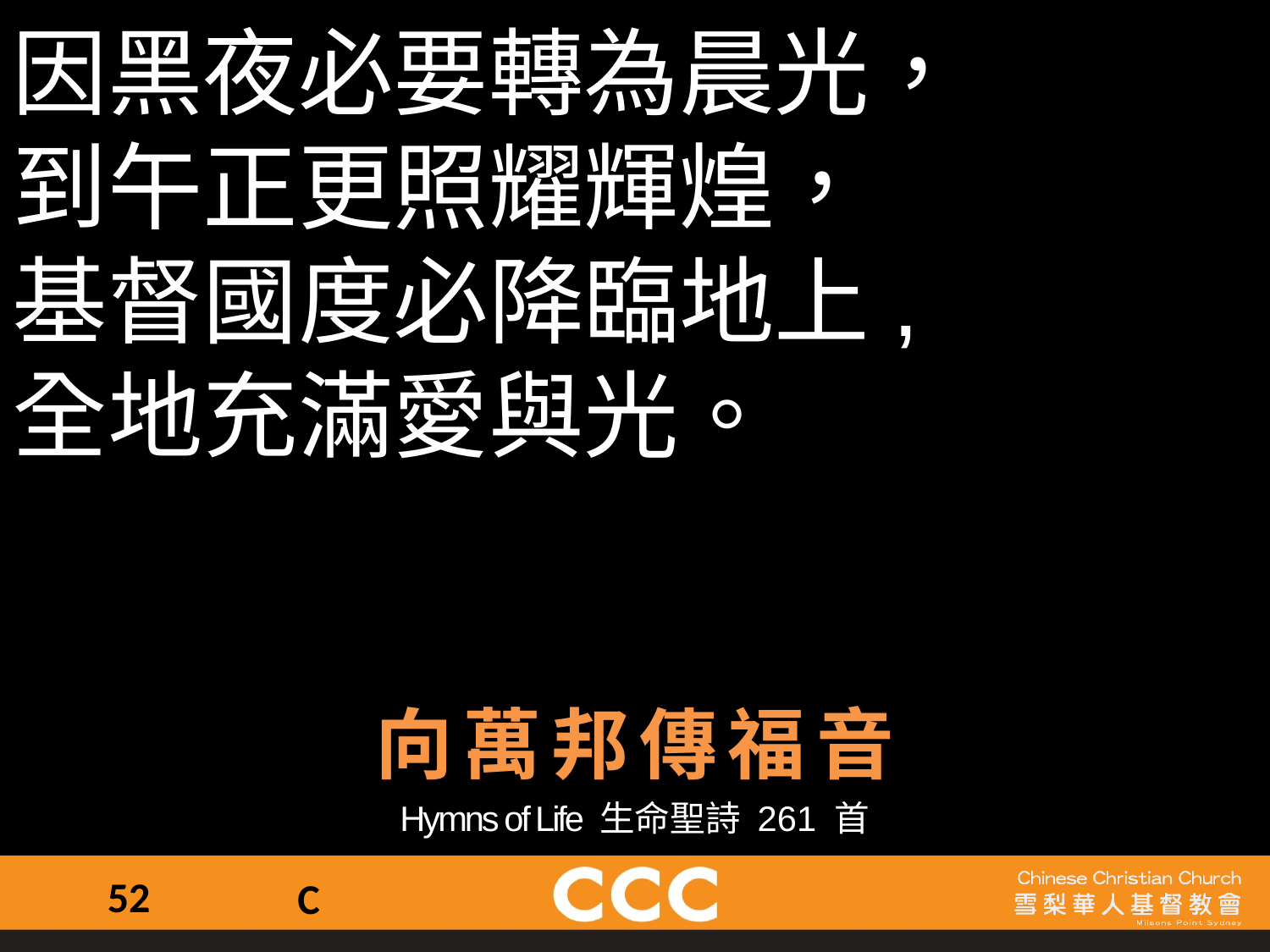

因黑夜必要轉為晨光，
到午正更照耀輝煌，
基督國度必降臨地上,
全地充滿愛與光。
向萬邦傳福音
Hymns of Life 生命聖詩 261 首
52
C